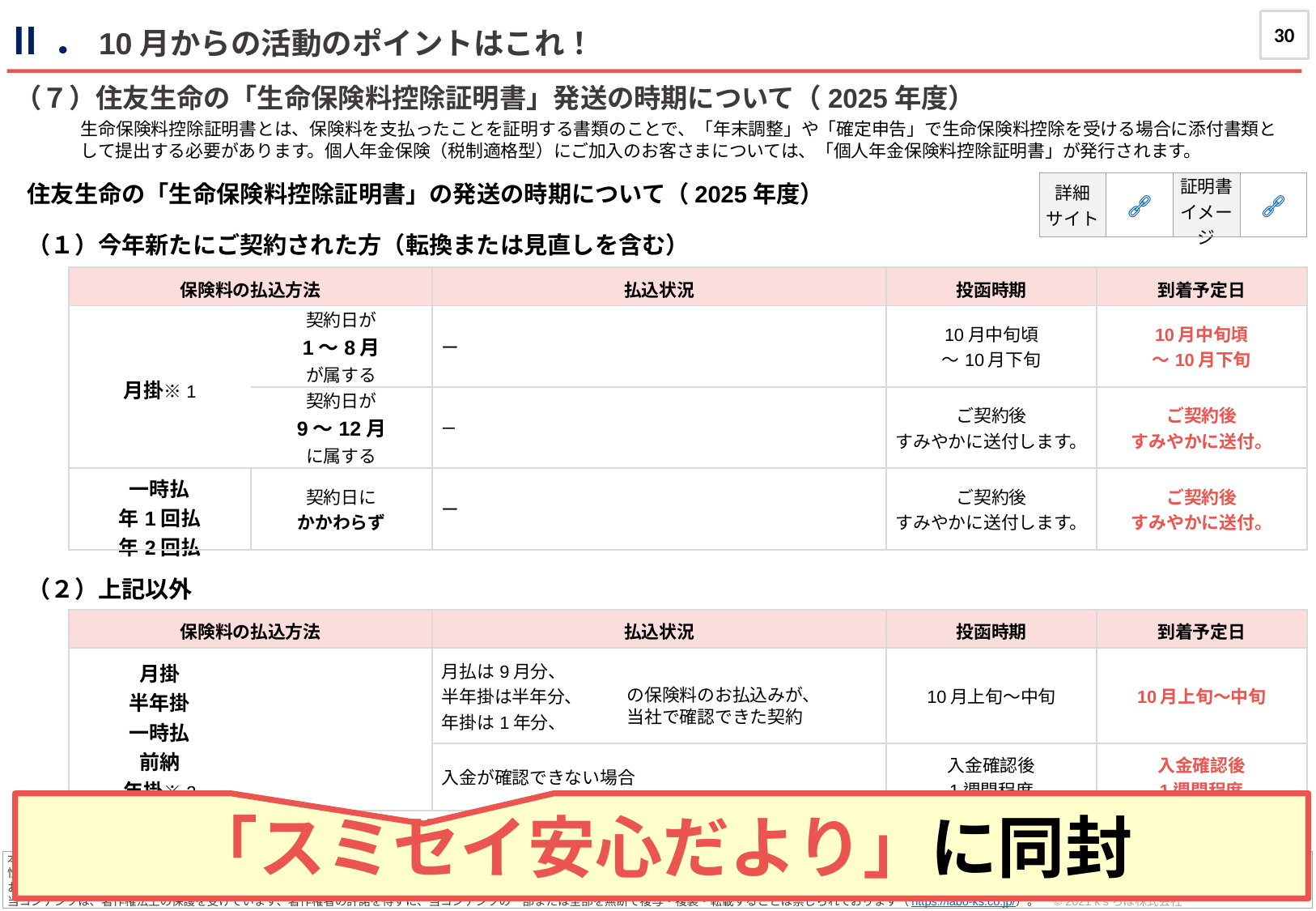

30
Ⅱ．10月からの活動のポイントはこれ！
journal
（７）住友生命の「生命保険料控除証明書」発送の時期について（2025年度）
生命保険料控除証明書とは、保険料を支払ったことを証明する書類のことで、「年末調整」や「確定申告」で生命保険料控除を受ける場合に添付書類として提出する必要があります。個人年金保険（税制適格型）にご加入のお客さまについては、「個人年金保険料控除証明書」が発行されます。
住友生命の「生命保険料控除証明書」の発送の時期について（2025年度）

| 詳細 サイト | 🔗 | 証明書 イメージ | 🔗 |
| --- | --- | --- | --- |
（１）今年新たにご契約された方（転換または見直しを含む）
| 保険料の払込方法 | 10月上旬時点での 保険料のお払込状況 | 払込状況 | 投函時期 | 到着予定日 |
| --- | --- | --- | --- | --- |
| 月掛※1 | 契約日が 1～8月 が属する | ー | 10月中旬頃 ～10月下旬 | 10月中旬頃 ～10月下旬 |
|  | 契約日が 9～12月 に属する | ー | ご契約後 すみやかに送付します。 | ご契約後 すみやかに送付。 |
| 一時払 年1回払 年2回払 | 契約日に かかわらず | ー | ご契約後 すみやかに送付します。 | ご契約後 すみやかに送付。 |
（２）上記以外
| 保険料の払込方法 | 10月上旬時点での 保険料のお払込状況 | 払込状況 | 投函時期 | 到着予定日 |
| --- | --- | --- | --- | --- |
| 月掛 半年掛 一時払 前納 年掛※2 |  | 月払は9月分、 半年掛は半年分、 年掛は1年分、 | 10月上旬～中旬 | 10月上旬～中旬 |
|  |  | 入金が確認できない場合 | 入金確認後 1週間程度 | 入金確認後 1週間程度 |
の保険料のお払込みが、
当社で確認できた契約
「スミセイ安心だより」に同封
※1・・・団体扱については、団体様ごとに異なります。詳細は団体様あてご確認ください。
※2・・・契約日が10月～12月の年1回払（年払）の場合は、10月上旬に年末調整を受けることができる「生命保険料控除申告予定額について」をはがきにて送付しています。
＜参照＞住友生命HP「生命保険料控除証明書の発行時期について」：https://www.sumitomolife.co.jp/infolist/dateofdeduct.html